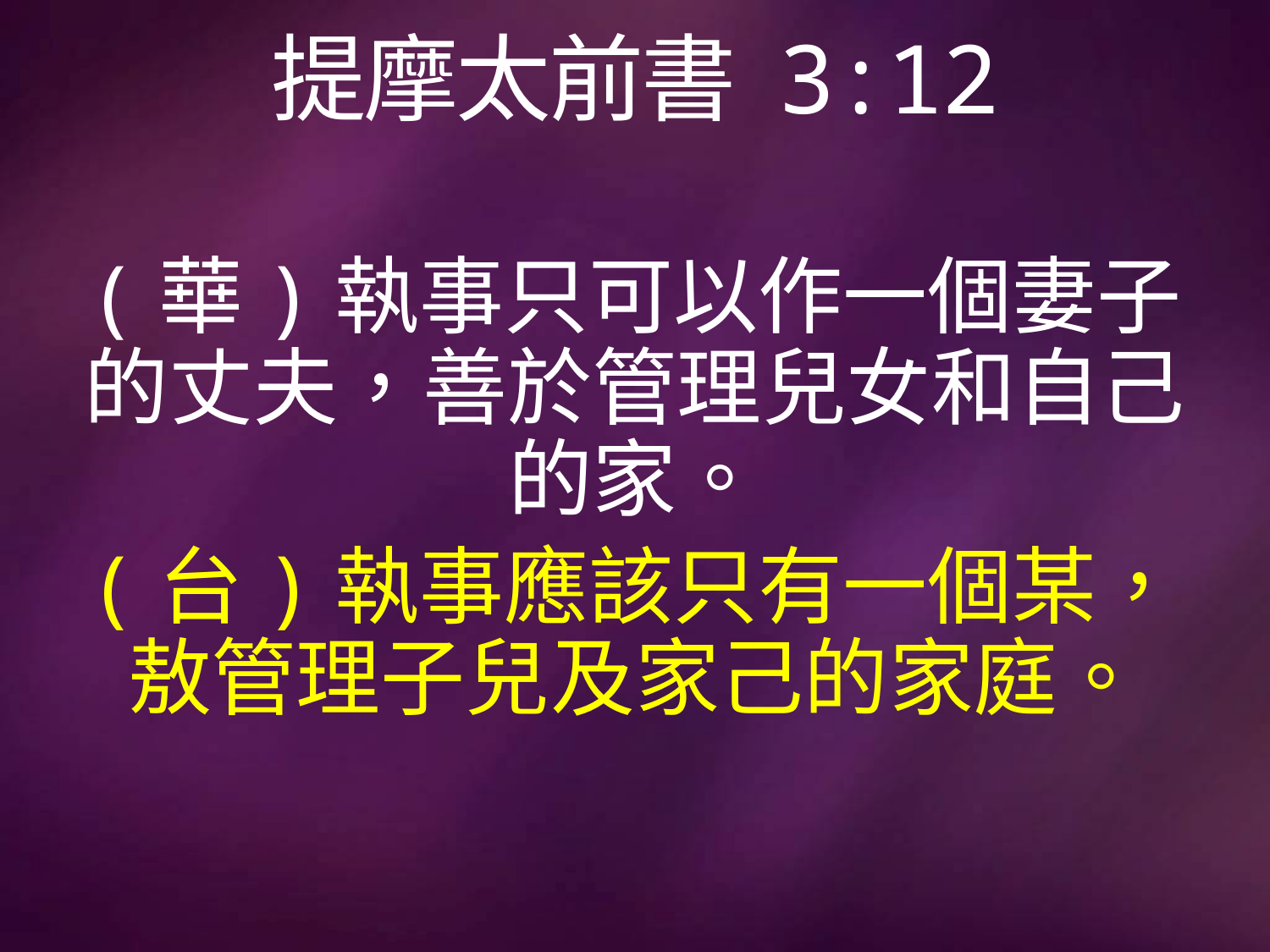

# 提摩太前書 3:12
(華)執事只可以作一個妻子的丈夫，善於管理兒女和自己的家。
(台)執事應該只有一個某，敖管理子兒及家己的家庭。